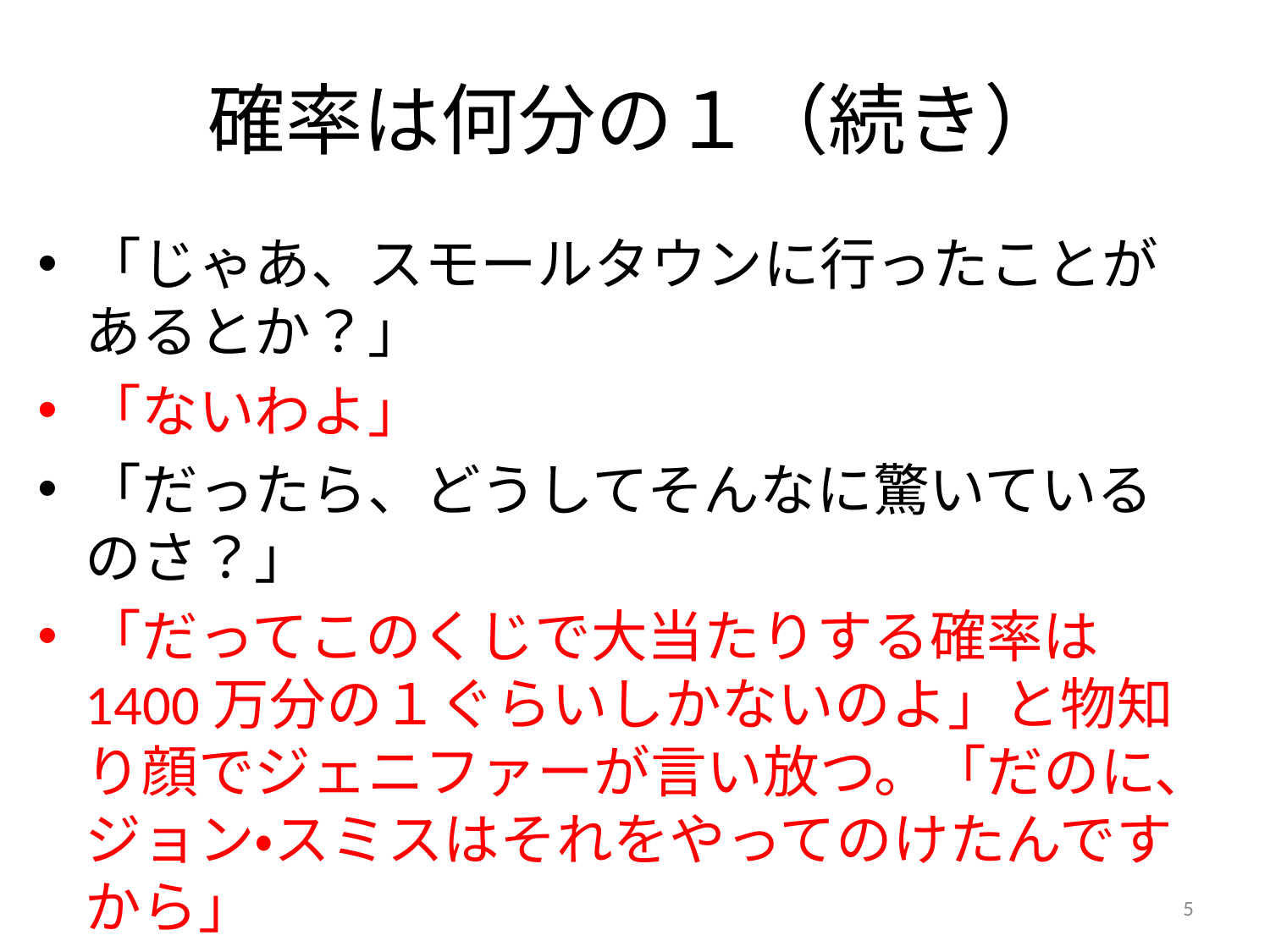

# 確率は何分の１（続き）
「じゃあ、スモールタウンに行ったことがあるとか？」
「ないわよ」
「だったら、どうしてそんなに驚いているのさ？」
「だってこのくじで大当たりする確率は1400万分の１ぐらいしかないのよ」と物知り顔でジェニファーが言い放つ。「だのに、ジョン・スミスはそれをやってのけたんですから」
5